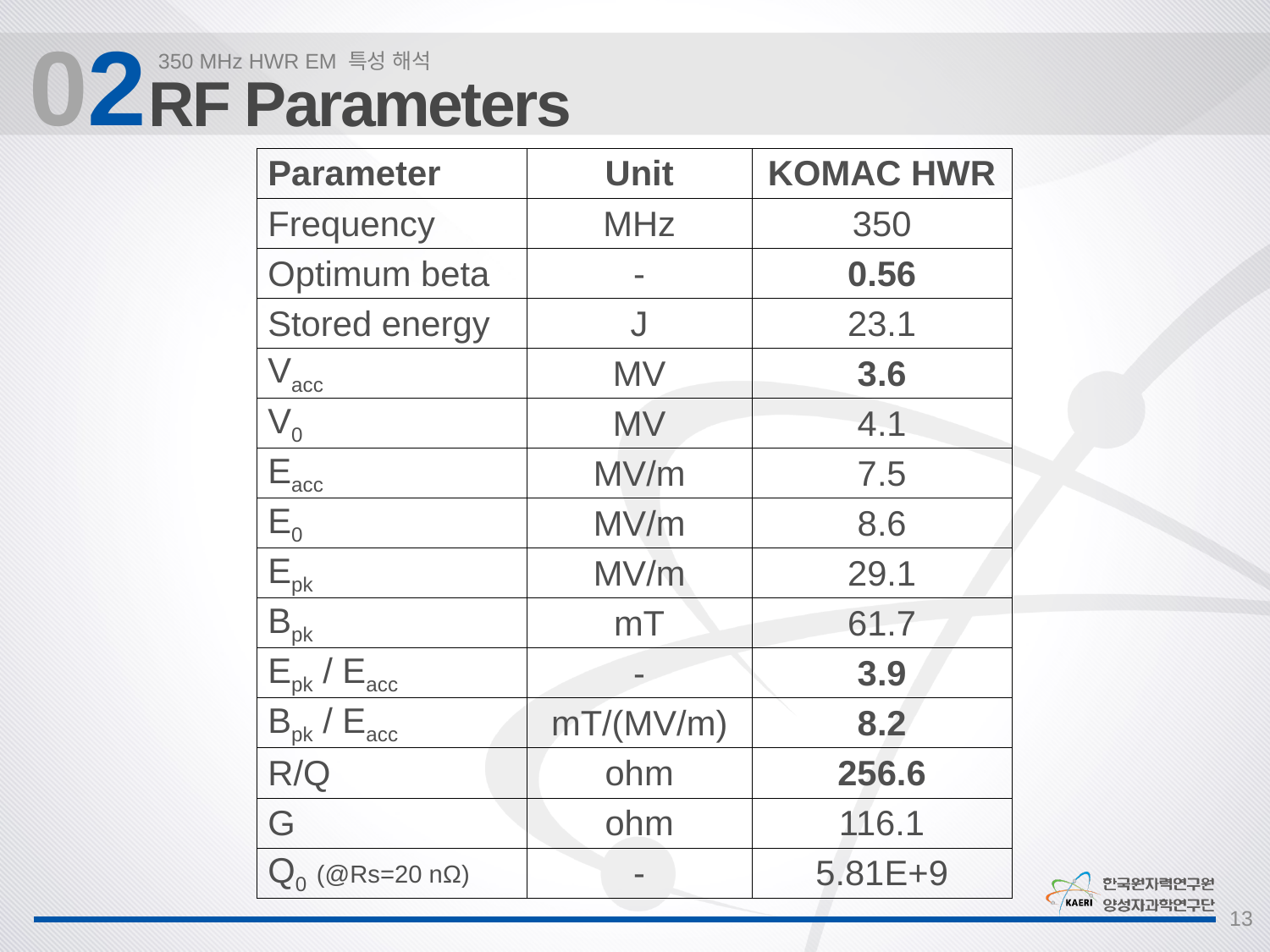

02
350 MHz HWR EM 특성 해석
RF Parameters
| Parameter | Unit | KOMAC HWR |
| --- | --- | --- |
| Frequency | MHz | 350 |
| Optimum beta | - | 0.56 |
| Stored energy | J | 23.1 |
| Vacc | MV | 3.6 |
| V0 | MV | 4.1 |
| Eacc | MV/m | 7.5 |
| E0 | MV/m | 8.6 |
| Epk | MV/m | 29.1 |
| Bpk | mT | 61.7 |
| Epk / Eacc | - | 3.9 |
| Bpk / Eacc | mT/(MV/m) | 8.2 |
| R/Q | ohm | 256.6 |
| G | ohm | 116.1 |
| Q0 (@Rs=20 nΩ) | - | 5.81E+9 |
13